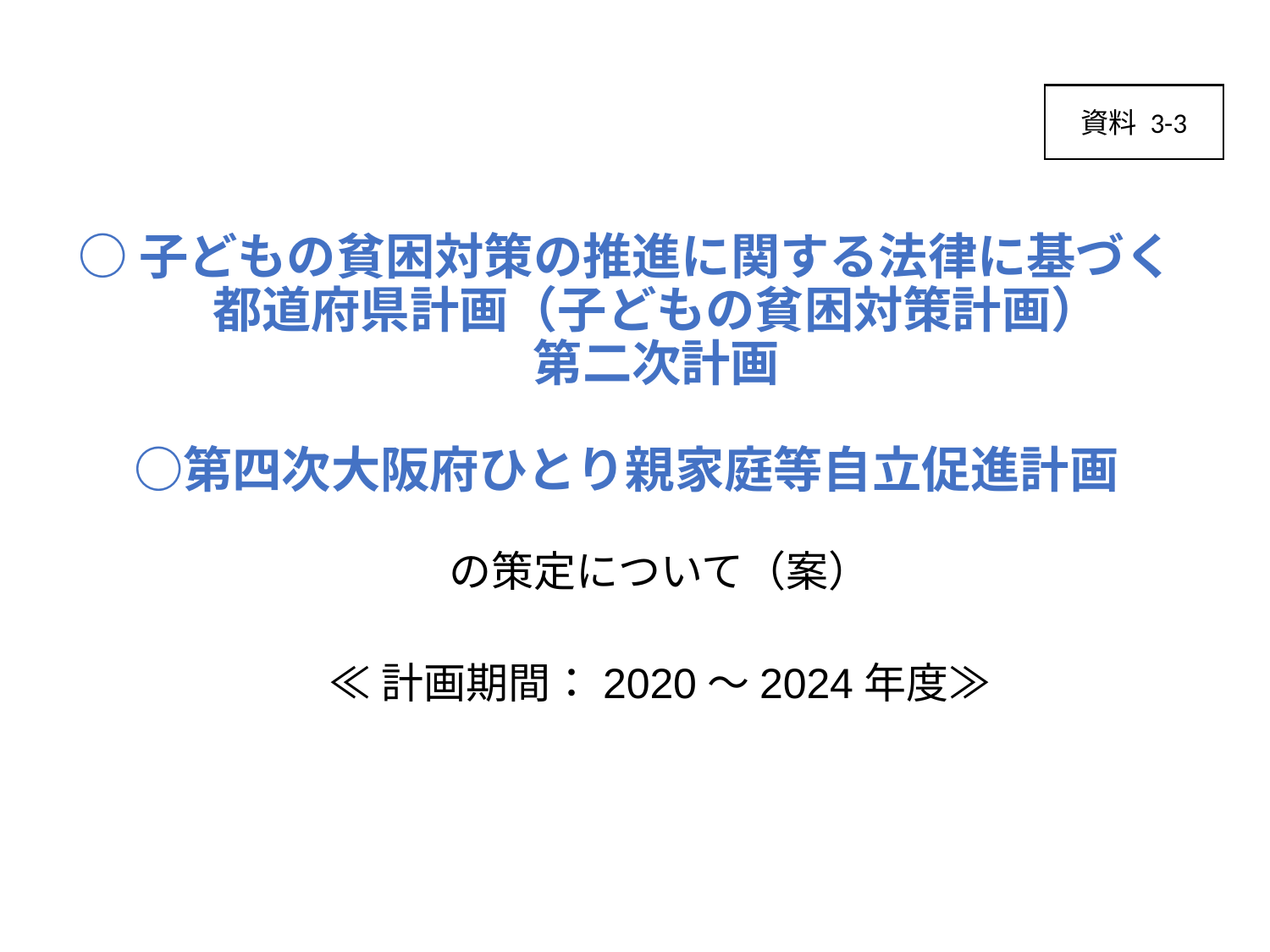

資料 3-3
# ○子どもの貧困対策の推進に関する法律に基づく 　 都道府県計画（子どもの貧困対策計画） 　 第二次計画 ○第四次大阪府ひとり親家庭等自立促進計画
の策定について（案）

≪計画期間：2020～2024年度≫